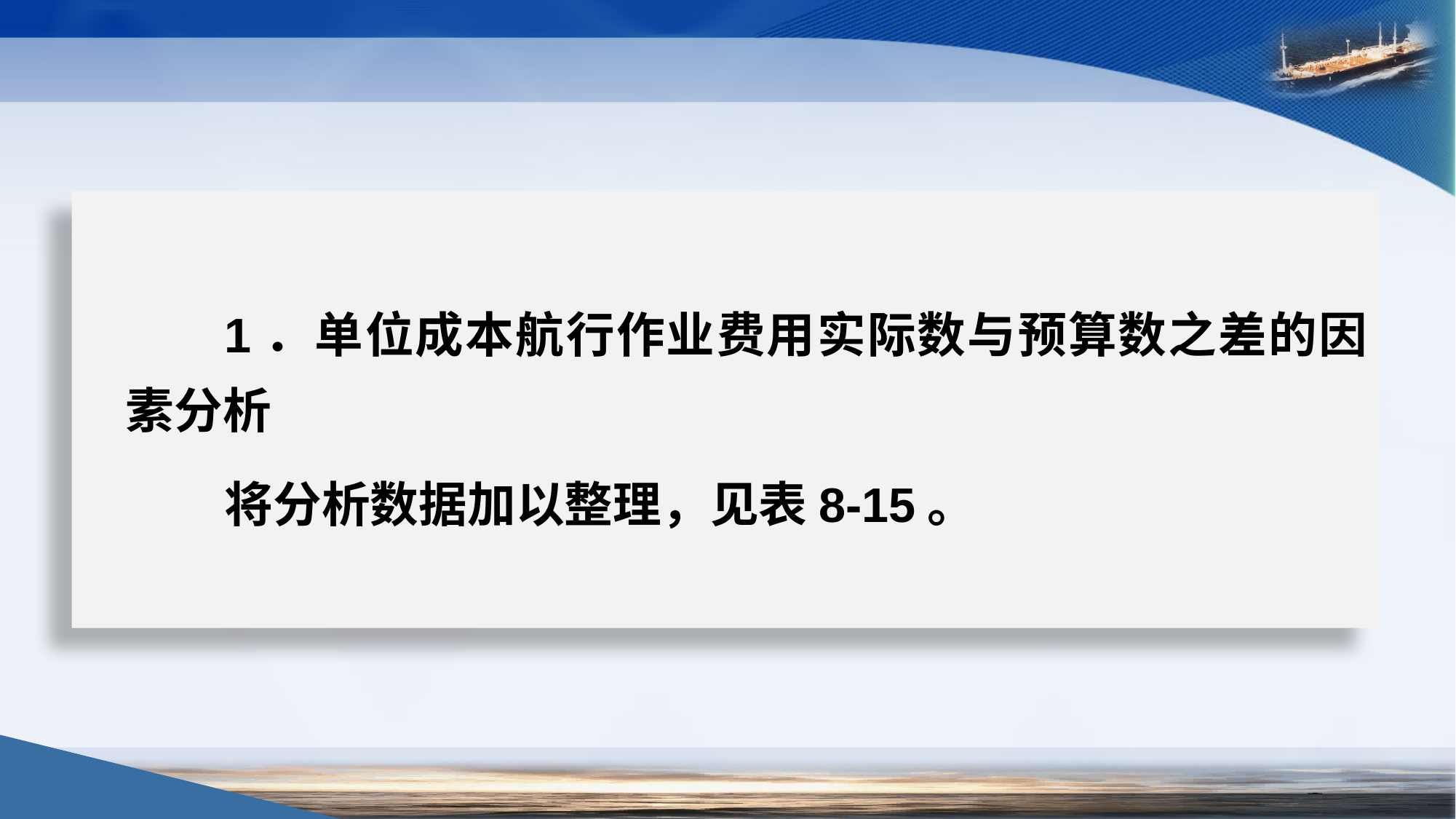

1．单位成本航行作业费用实际数与预算数之差的因素分析
将分析数据加以整理，见表8-15。